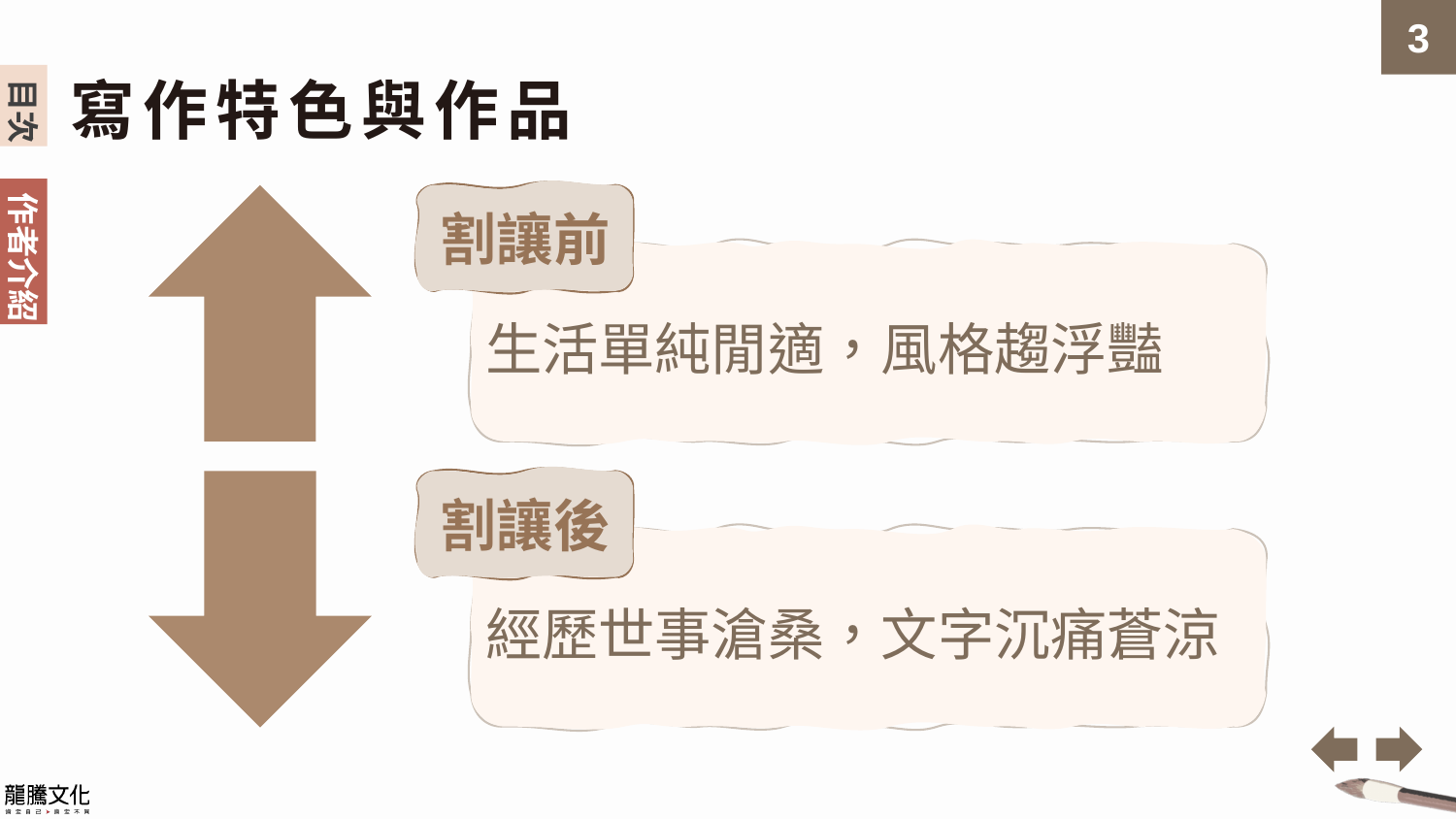

寫作特色與作品
割讓前

生活單純閒適，風格趨浮豔
割讓後

經歷世事滄桑，文字沉痛蒼涼